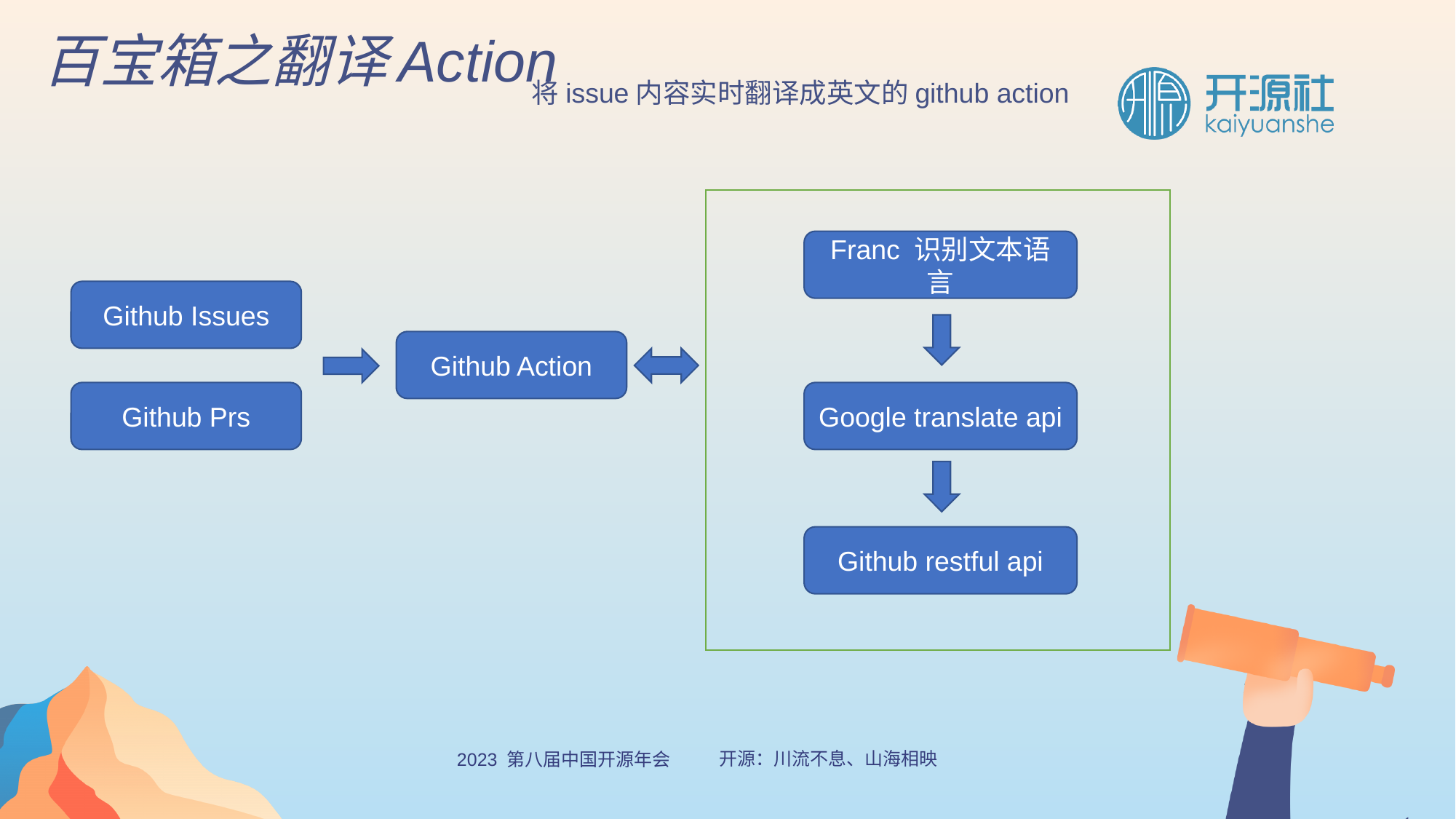

百宝箱之翻译Action
将issue内容实时翻译成英文的github action

Franc 识别文本语言
Github Issues

Github Action

Github Prs
Google translate api

Github restful api